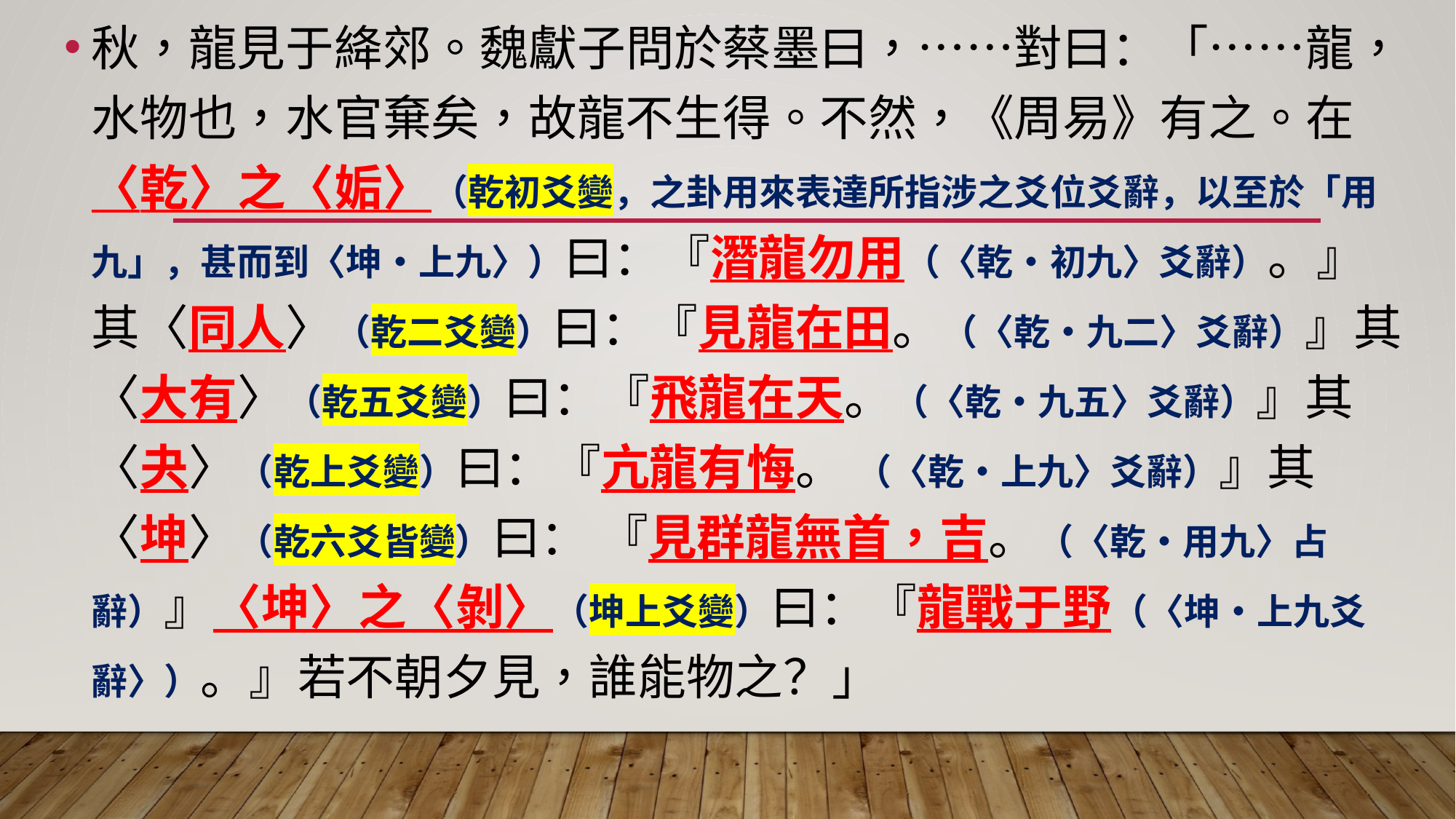

秋，龍見于絳郊。魏獻子問於蔡墨曰，……對曰：「……龍，水物也，水官棄矣，故龍不生得。不然，《周易》有之。在〈乾〉之〈姤〉（乾初爻變，之卦用來表達所指涉之爻位爻辭，以至於「用九」，甚而到〈坤•上九〉）曰：『潛龍勿用（〈乾•初九〉爻辭）。』其〈同人〉（乾二爻變）曰：『見龍在田。（〈乾•九二〉爻辭）』其〈大有〉（乾五爻變）曰：『飛龍在天。（〈乾•九五〉爻辭）』其〈夬〉（乾上爻變）曰：『亢龍有悔。 （〈乾•上九〉爻辭）』其〈坤〉（乾六爻皆變）曰： 『見群龍無首，吉。（〈乾•用九〉占辭）』〈坤〉之〈剝〉（坤上爻變）曰：『龍戰于野（〈坤•上九爻辭〉）。』若不朝夕見，誰能物之？」